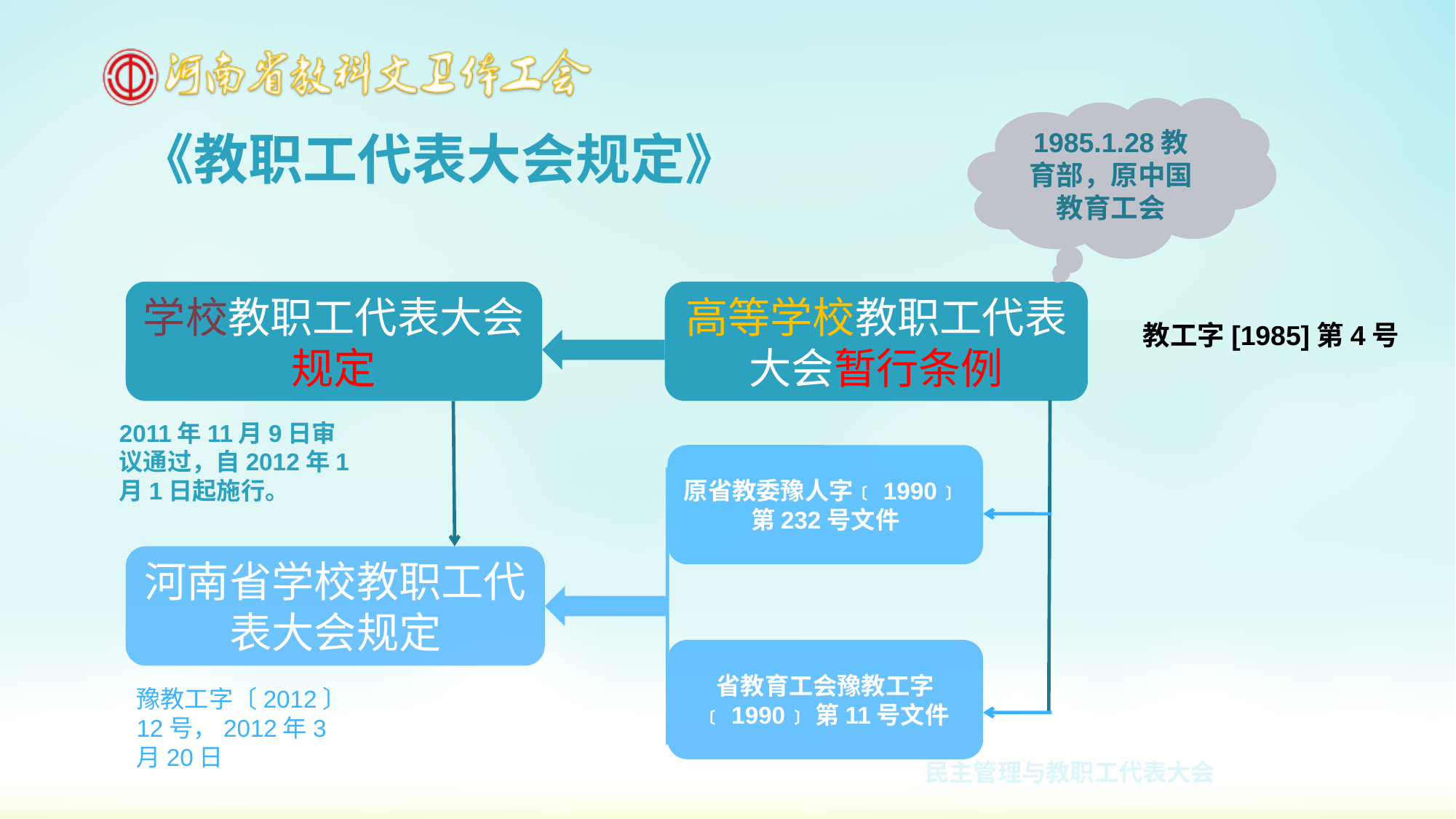

《教职工代表大会规定》
1985.1.28教育部，原中国教育工会
学校教职工代表大会规定
高等学校教职工代表大会暂行条例
教工字[1985]第4号

# 2011年11月9日审议通过，自2012年1月1日起施行。
原省教委豫人字﹝1990﹞第232号文件
河南省学校教职工代表大会规定

省教育工会豫教工字﹝1990﹞第11号文件
豫教工字〔2012〕12号，2012年3月20日